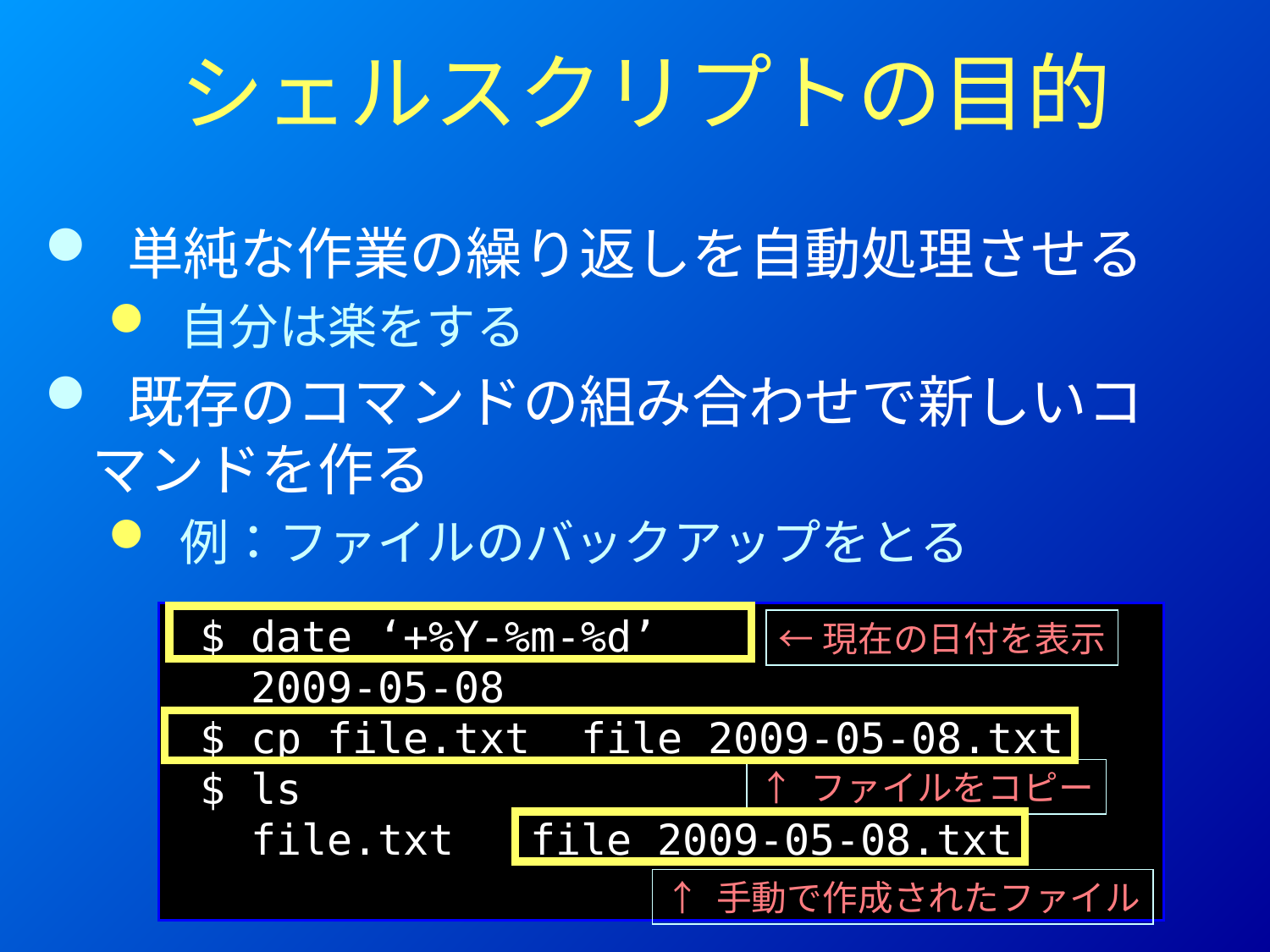

# シェルスクリプトの目的
 単純な作業の繰り返しを自動処理させる
 自分は楽をする
 既存のコマンドの組み合わせで新しいコマンドを作る
 例：ファイルのバックアップをとる

$ date ‘+%Y-%m-%d’
  2009-05-08
$ cp file.txt  file_2009-05-08.txt
$ ls
  file.txt   file_2009-05-08.txt

←現在の日付を表示

↑ ファイルをコピー

↑ 手動で作成されたファイル